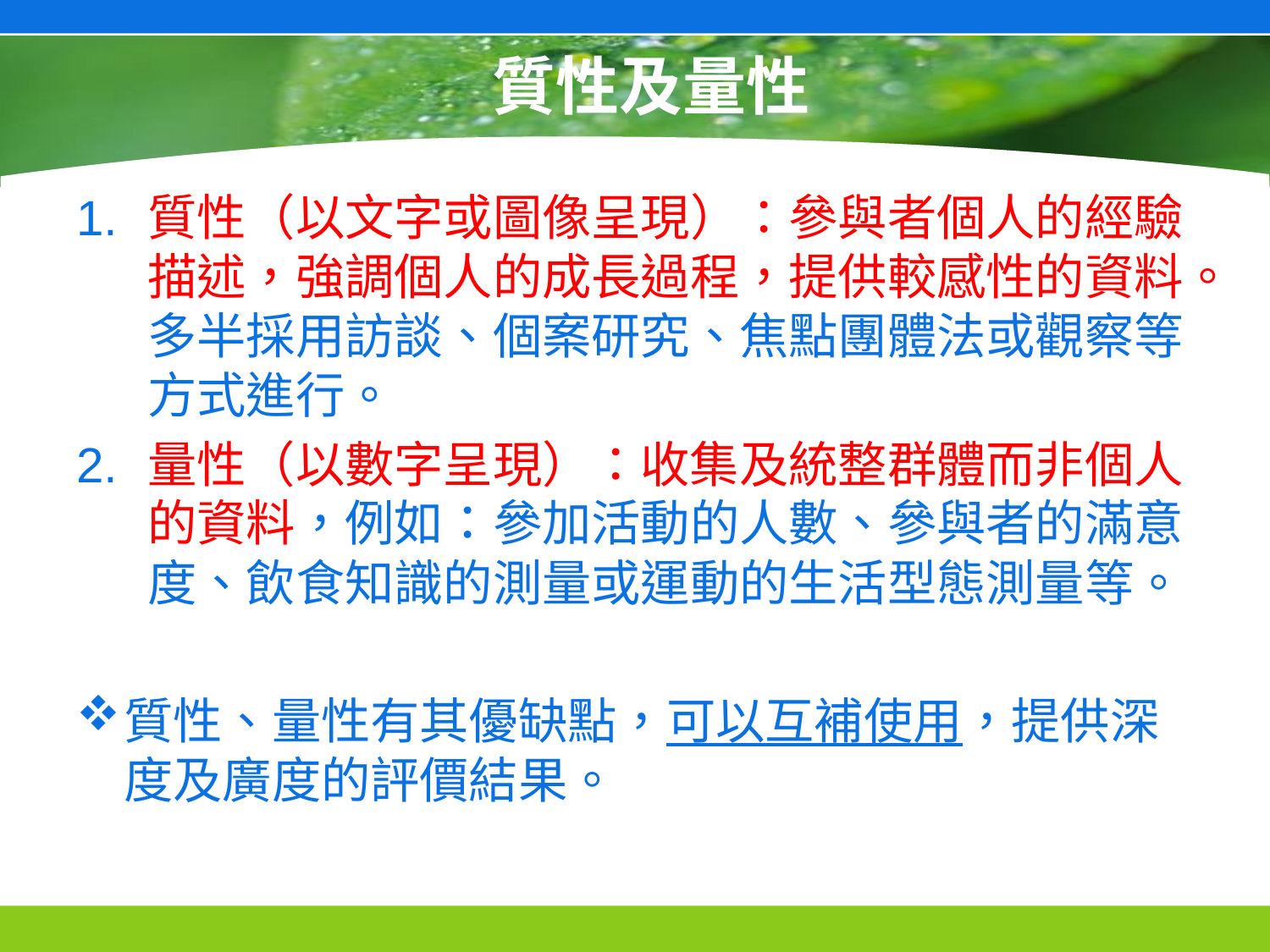

# 質性及量性
質性（以文字或圖像呈現）：參與者個人的經驗描述，強調個人的成長過程，提供較感性的資料。多半採用訪談、個案研究、焦點團體法或觀察等方式進行。
量性（以數字呈現）：收集及統整群體而非個人的資料，例如：參加活動的人數、參與者的滿意度、飲食知識的測量或運動的生活型態測量等。

質性、量性有其優缺點，可以互補使用，提供深度及廣度的評價結果。